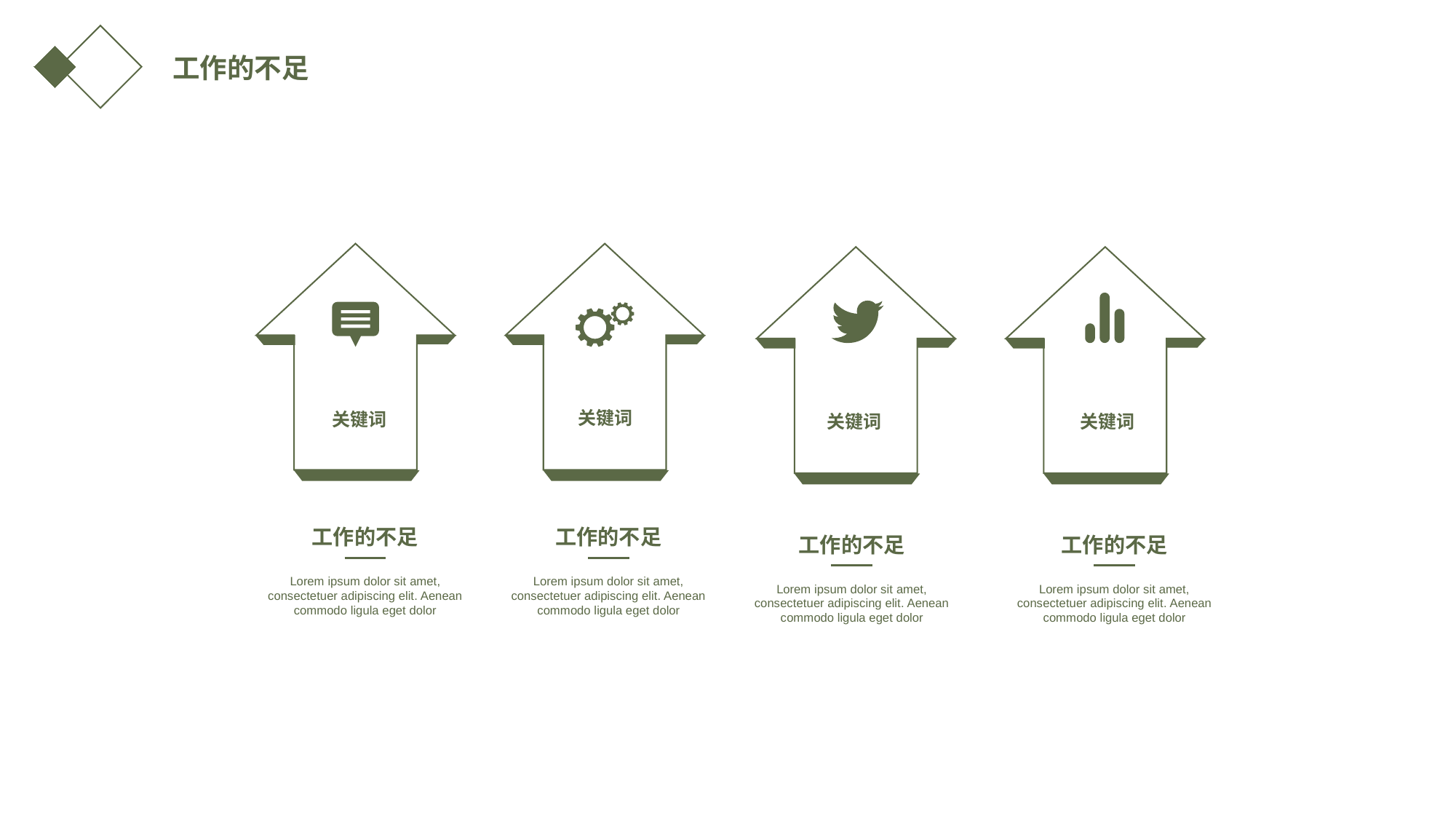

工作的不足

关键词
关键词
关键词
关键词

工作的不足
工作的不足
工作的不足
工作的不足
Lorem ipsum dolor sit amet, consectetuer adipiscing elit. Aenean commodo ligula eget dolor
Lorem ipsum dolor sit amet, consectetuer adipiscing elit. Aenean commodo ligula eget dolor
Lorem ipsum dolor sit amet, consectetuer adipiscing elit. Aenean commodo ligula eget dolor
Lorem ipsum dolor sit amet, consectetuer adipiscing elit. Aenean commodo ligula eget dolor